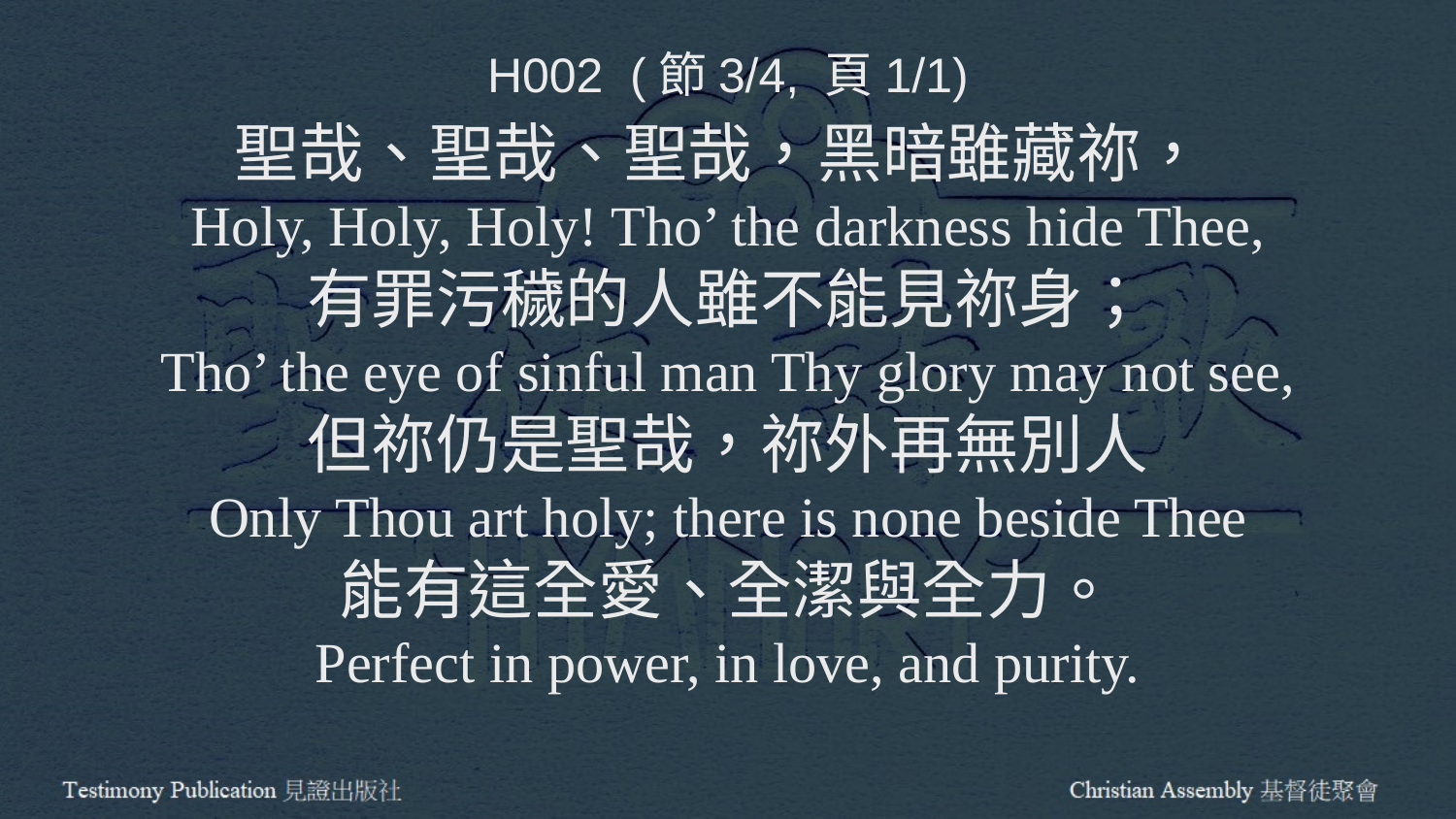

H002  (節3/4, 頁1/1)
聖哉、聖哉、聖哉，黑暗雖藏祢，
Holy, Holy, Holy! Tho’ the darkness hide Thee,
有罪污穢的人雖不能見祢身；
Tho’ the eye of sinful man Thy glory may not see,
但祢仍是聖哉，祢外再無別人
Only Thou art holy; there is none beside Thee
能有這全愛、全潔與全力。
Perfect in power, in love, and purity.